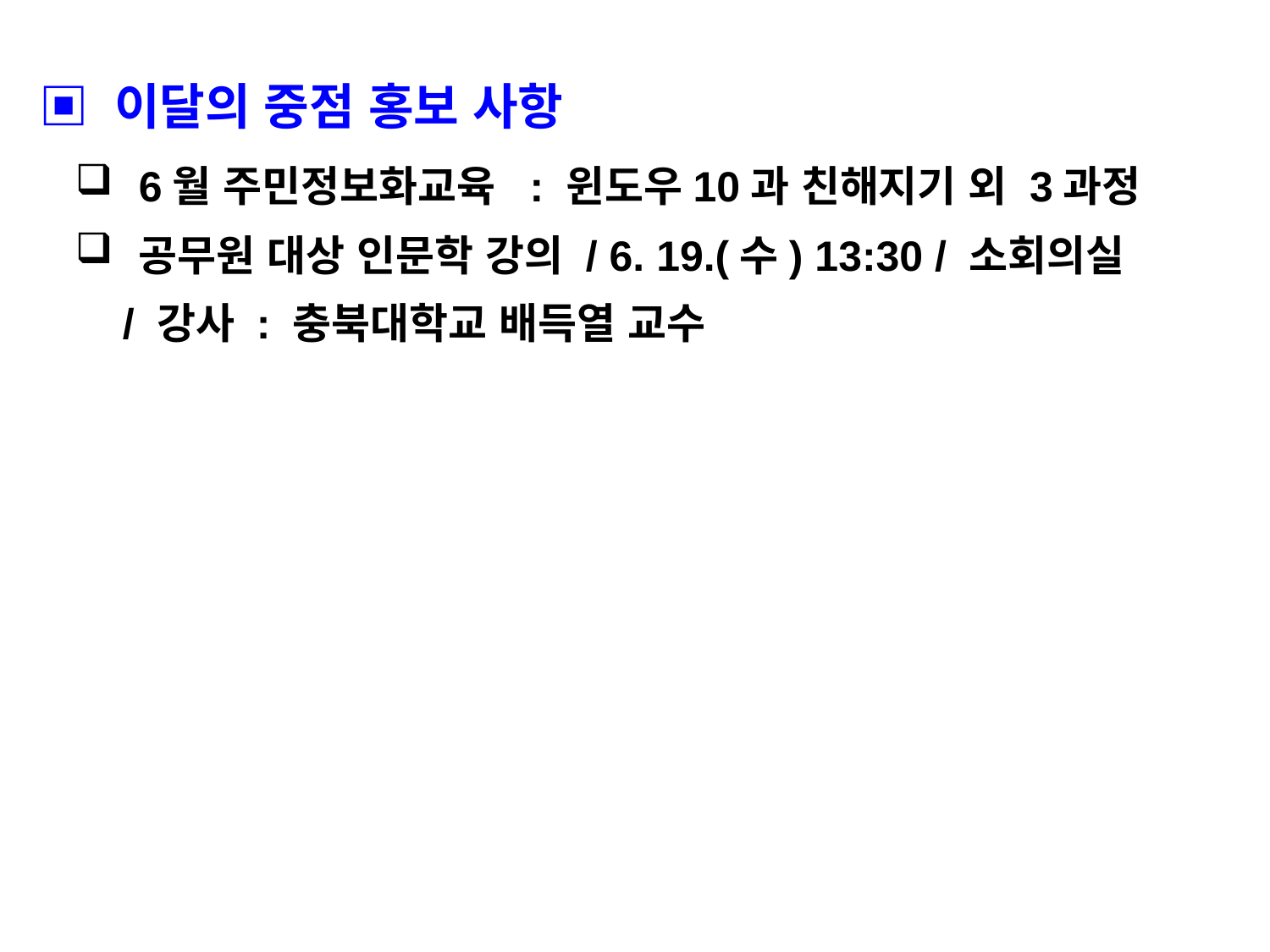

▣ 이달의 중점 홍보 사항
6월 주민정보화교육  : 윈도우10과 친해지기 외 3과정
공무원 대상 인문학 강의 / 6. 19.(수) 13:30 / 소회의실
    / 강사 : 충북대학교 배득열 교수